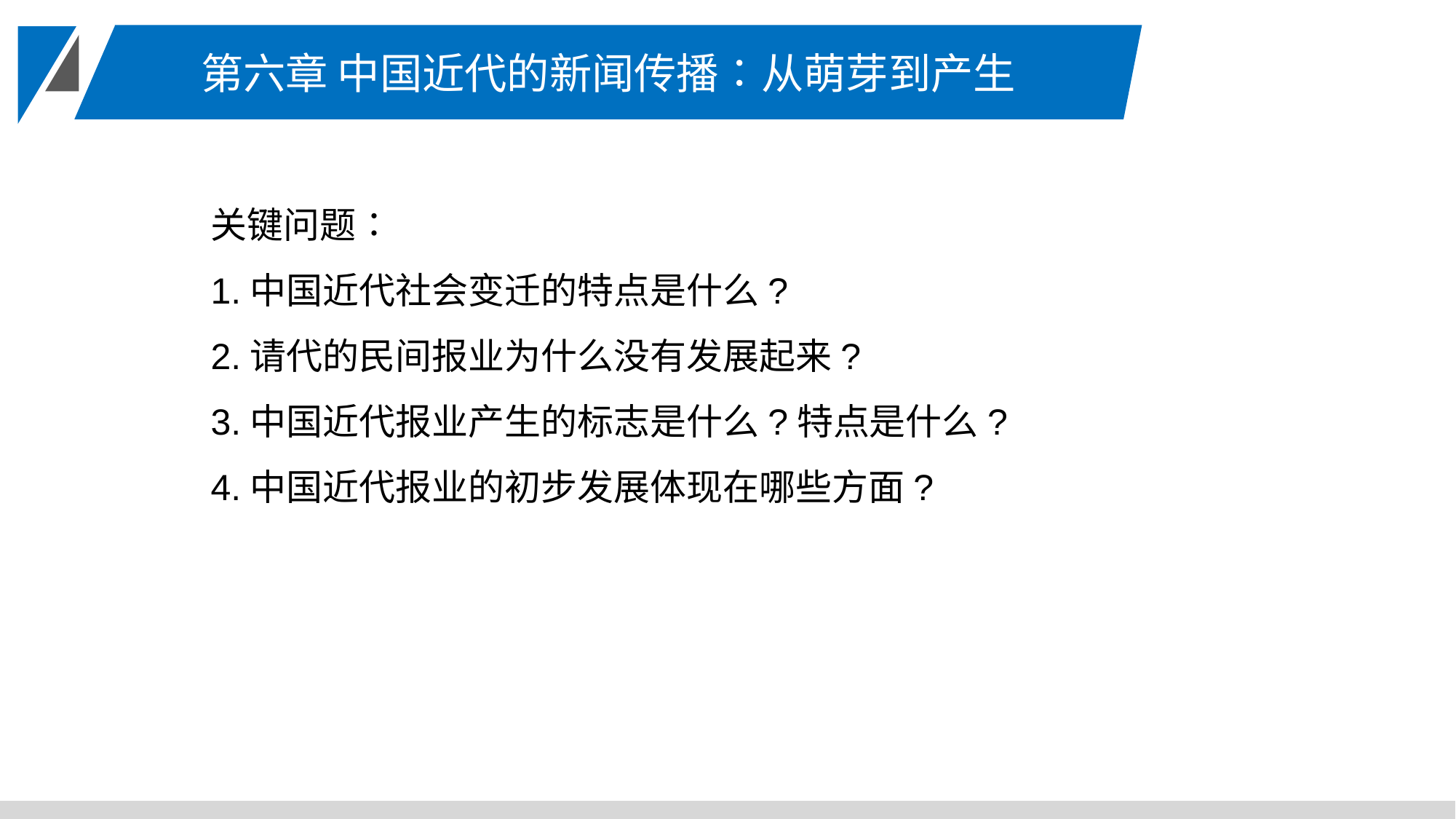

第六章 中国近代的新闻传播∶从萌芽到产生
关键问题∶
1.中国近代社会变迁的特点是什么?
2.请代的民间报业为什么没有发展起来?
3.中国近代报业产生的标志是什么?特点是什么?
4.中国近代报业的初步发展体现在哪些方面?